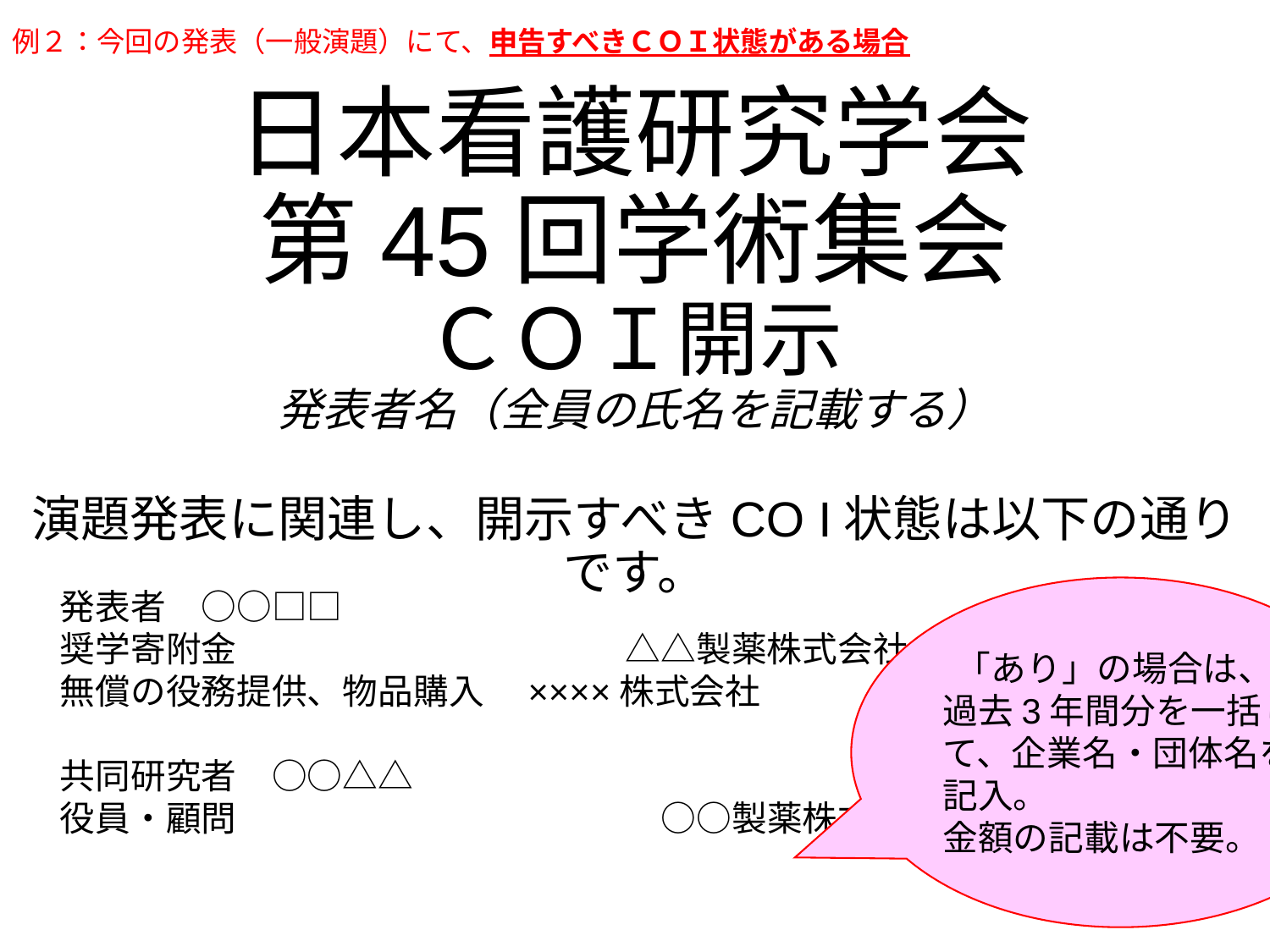

例２：今回の発表（一般演題）にて、申告すべきＣＯＩ状態がある場合
# 日本看護研究学会 第45回学術集会 ＣＯＩ開示 発表者名（全員の氏名を記載する）
演題発表に関連し、開示すべきCO I状態は以下の通りです。
 「あり」の場合は、
過去3年間分を一括して、企業名・団体名を記入。
金額の記載は不要。
発表者　○○□□
奨学寄附金　　　　　　　　　　　△△製薬株式会社
無償の役務提供、物品購入　××××株式会社

共同研究者　○○△△
役員・顧問　　　　　　　　　　　　○○製薬株式会社